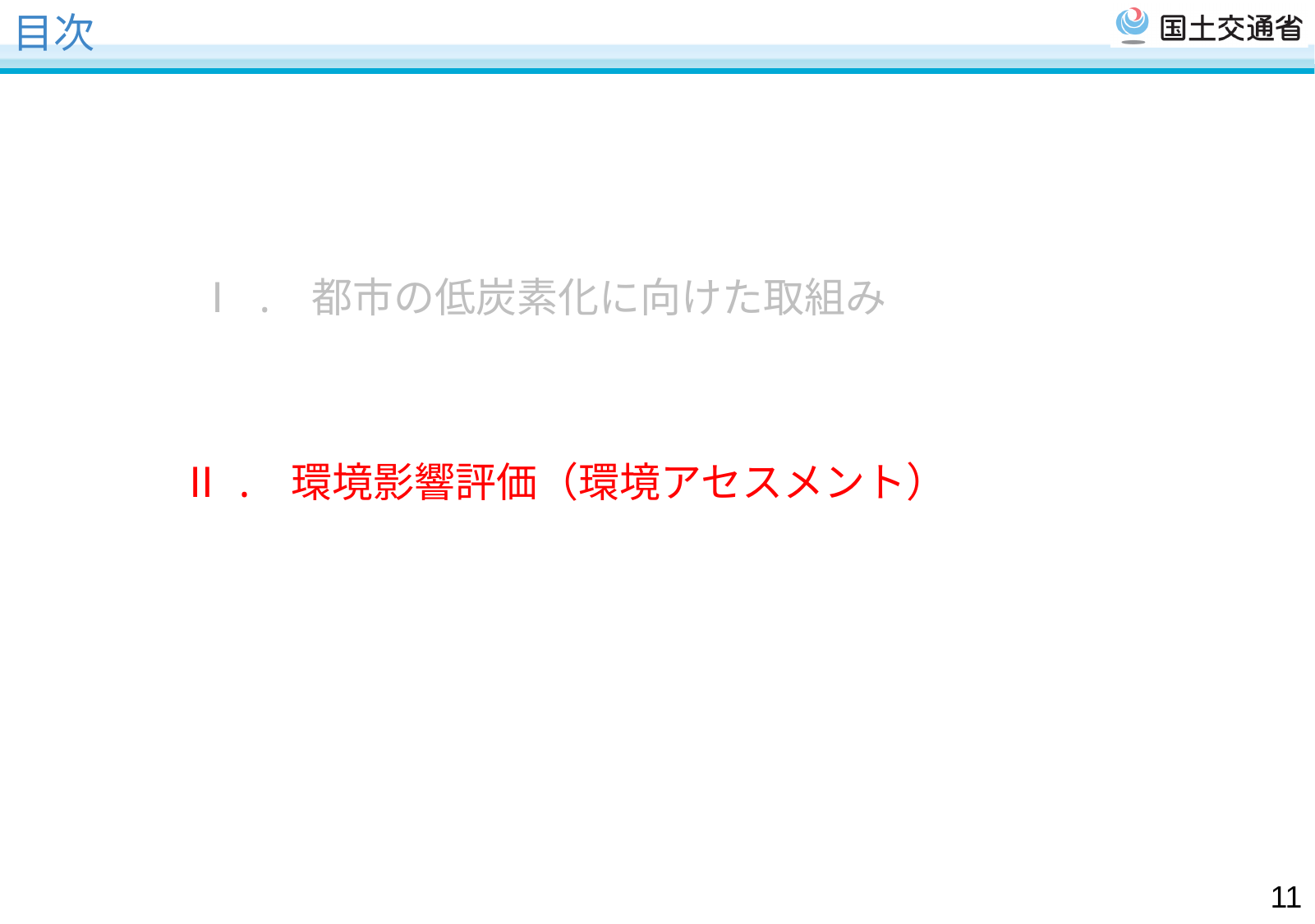

# 目次
       Ⅰ. 都市の低炭素化に向けた取組み

 　　　Ⅱ. 環境影響評価（環境アセスメント）

11